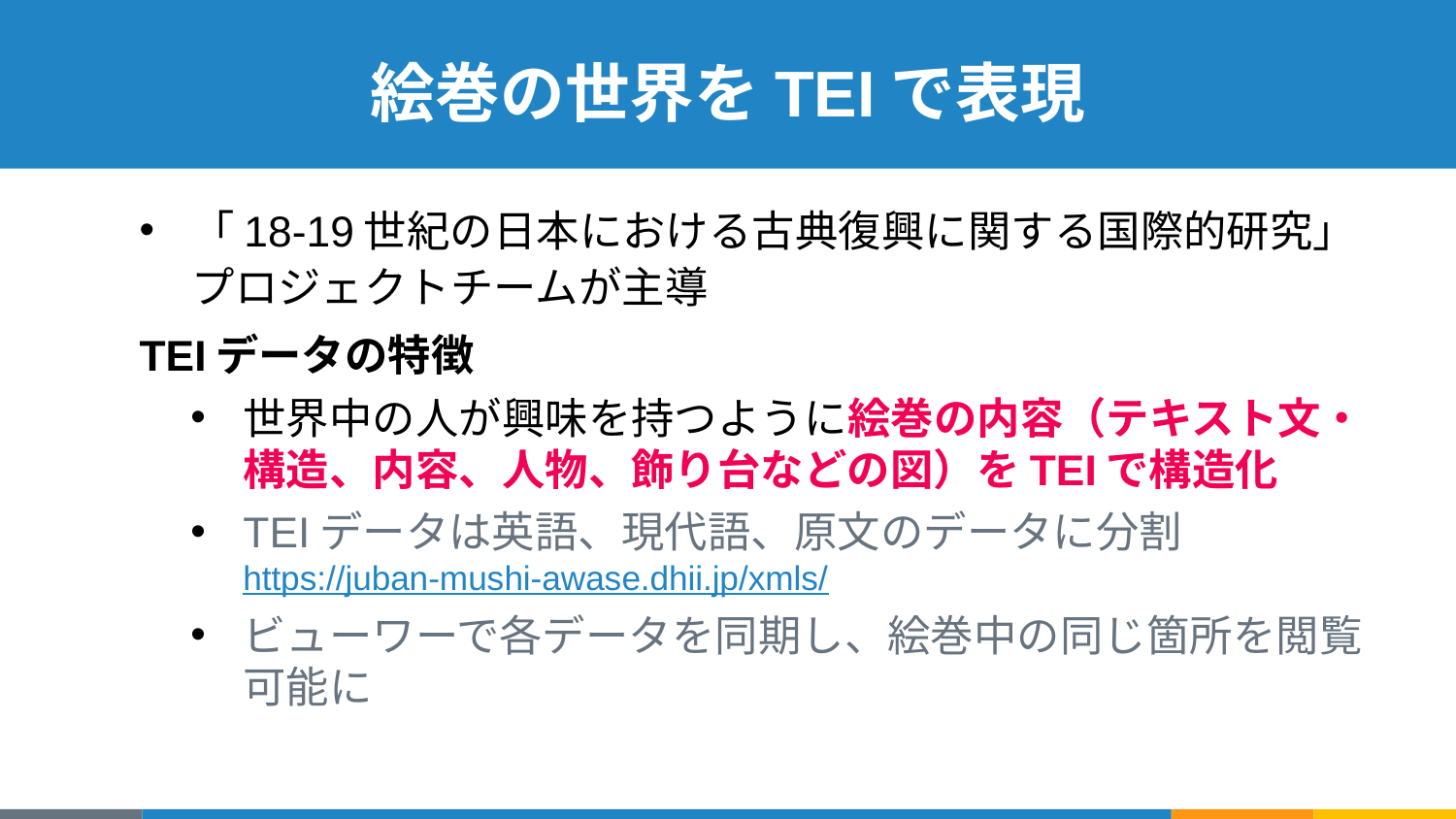

# 絵巻の世界をTEIで表現
「18-19世紀の日本における古典復興に関する国際的研究」プロジェクトチームが主導
TEIデータの特徴
世界中の人が興味を持つように絵巻の内容（テキスト文・構造、内容、人物、飾り台などの図）をTEIで構造化
TEIデータは英語、現代語、原文のデータに分割
https://juban-mushi-awase.dhii.jp/xmls/
ビューワーで各データを同期し、絵巻中の同じ箇所を閲覧可能に